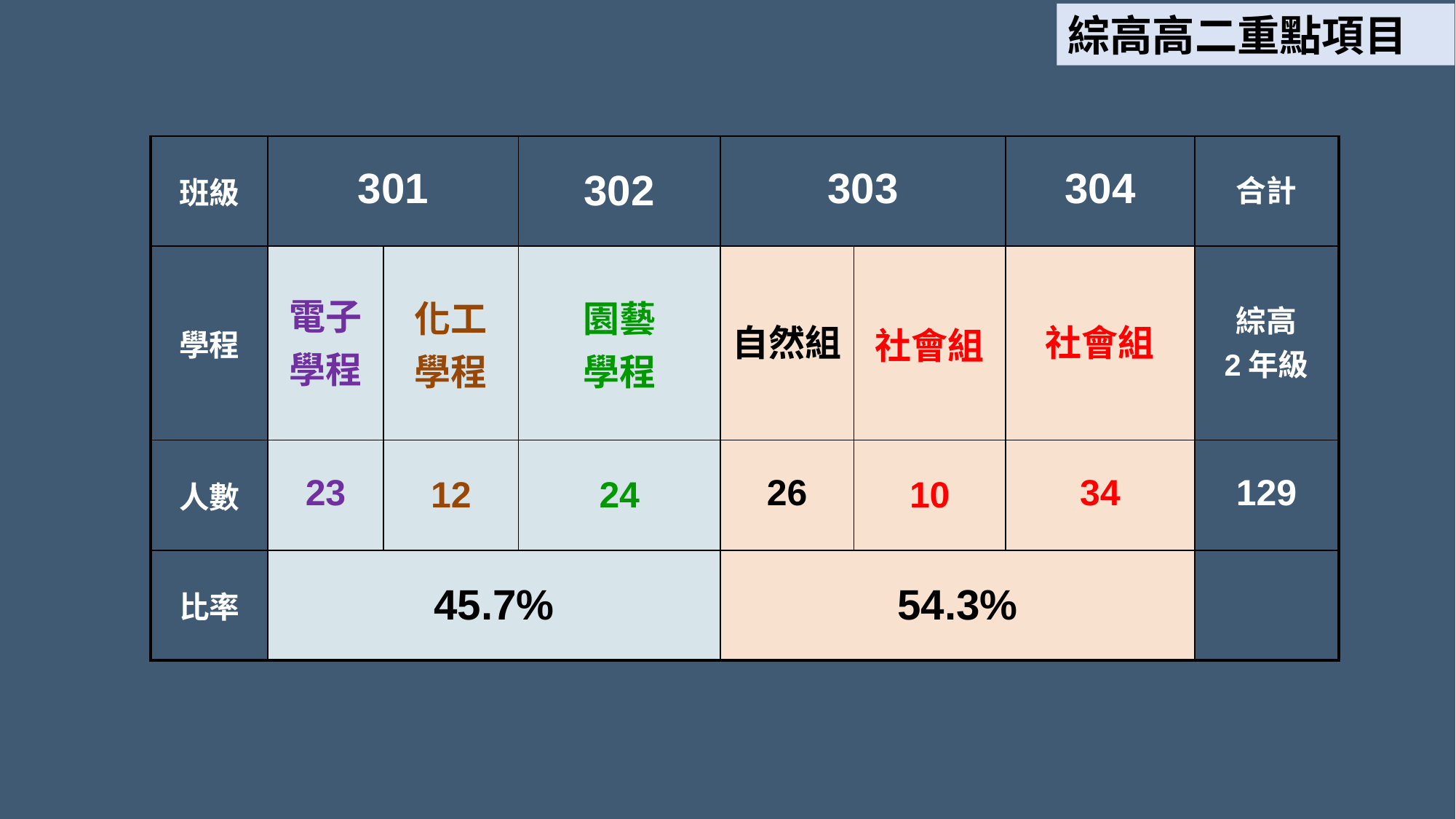

綜高高二重點項目
| 班級 | 301 |  | 302 | 303 |  | 304 | 合計 |
| --- | --- | --- | --- | --- | --- | --- | --- |
| 學程 | 電子 學程 | 化工 學程 | 園藝 學程 | 自然組 | 社會組 | 社會組 | 綜高 2年級 |
| 人數 | 23 | 12 | 24 | 26 | 10 | 34 | 129 |
| 比率 | 45.7% |  |  | 54.3% |  |  |  |